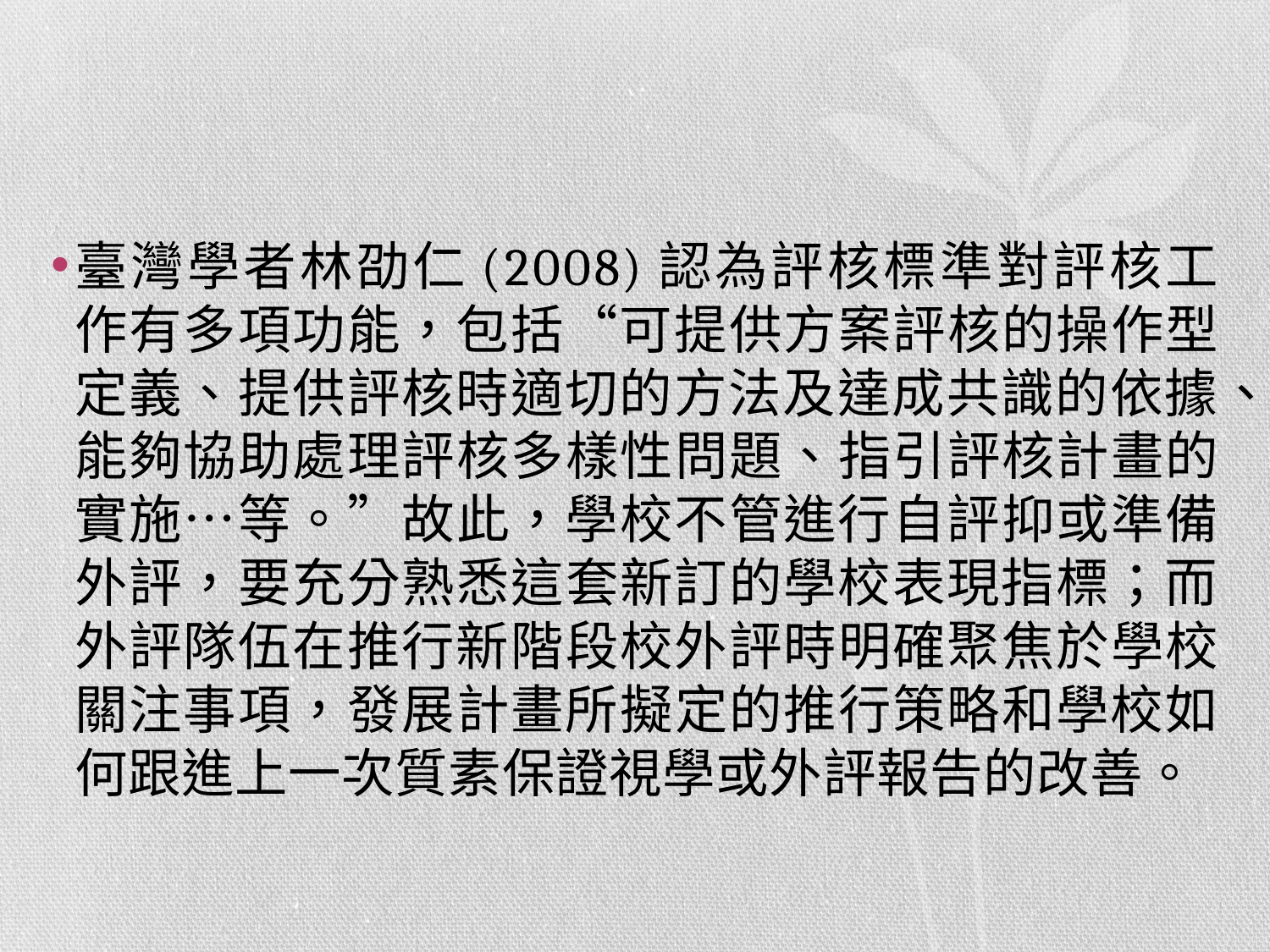

#
臺灣學者林劭仁(2008)認為評核標準對評核工作有多項功能，包括“可提供方案評核的操作型定義、提供評核時適切的方法及達成共識的依據、能夠協助處理評核多樣性問題、指引評核計畫的實施…等。”故此，學校不管進行自評抑或準備外評，要充分熟悉這套新訂的學校表現指標；而外評隊伍在推行新階段校外評時明確聚焦於學校關注事項，發展計畫所擬定的推行策略和學校如何跟進上一次質素保證視學或外評報告的改善。